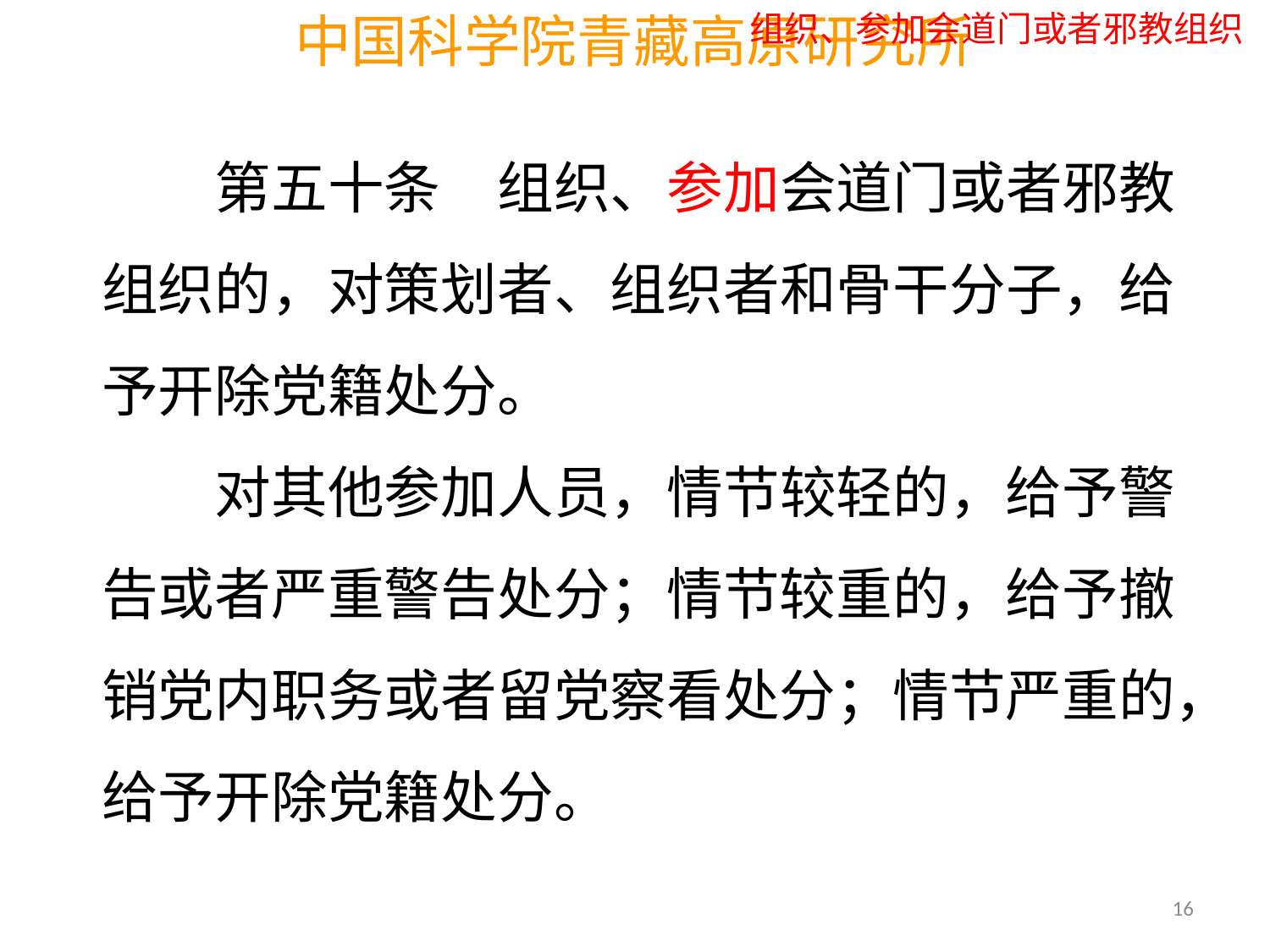

组织、参加会道门或者邪教组织
　　第五十条　组织、参加会道门或者邪教组织的，对策划者、组织者和骨干分子，给予开除党籍处分。
　　对其他参加人员，情节较轻的，给予警告或者严重警告处分；情节较重的，给予撤销党内职务或者留党察看处分；情节严重的，给予开除党籍处分。
16